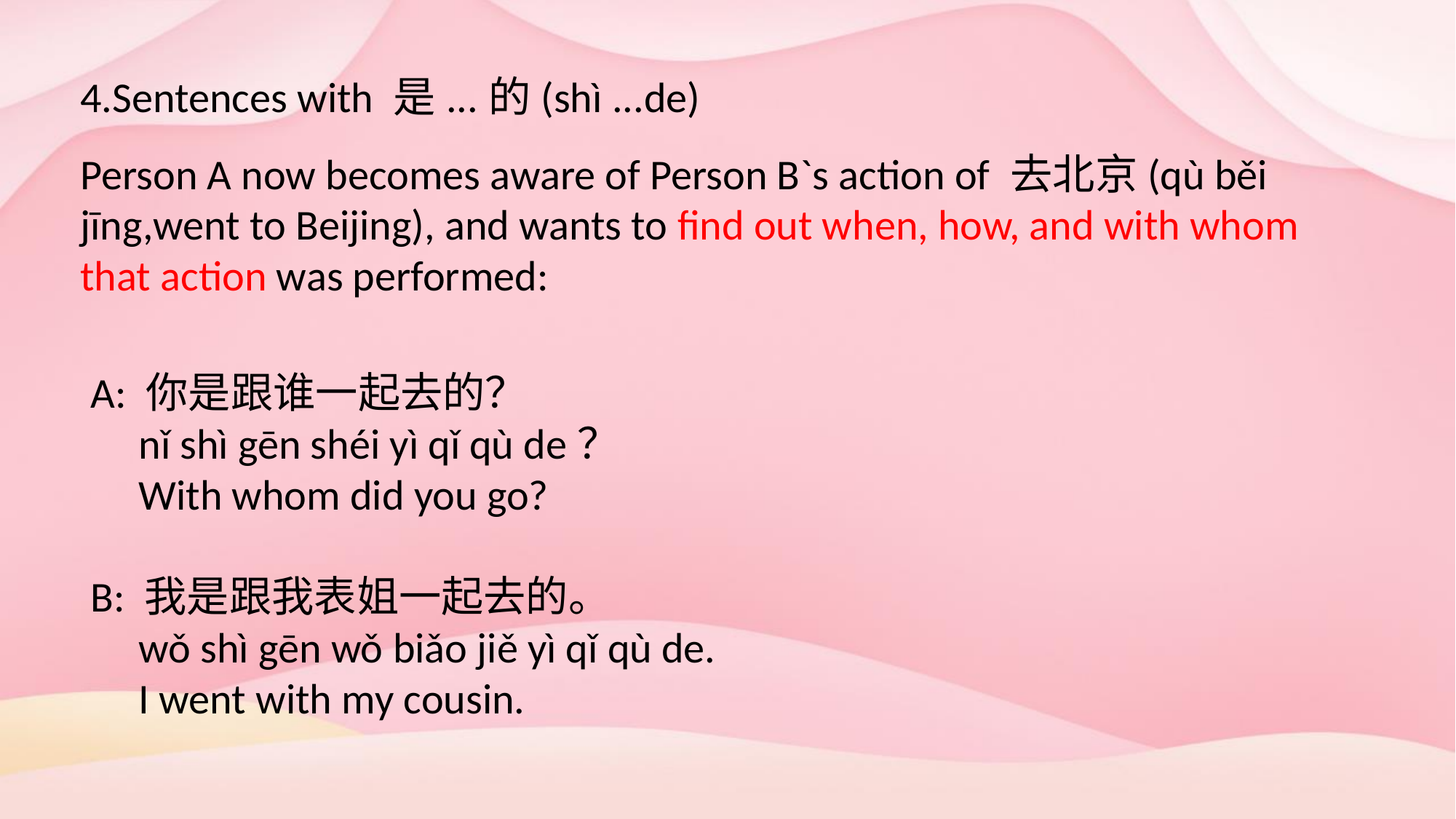

4.Sentences with 是...的(shì ...de)
Person A now becomes aware of Person B`s action of 去北京(qù běi jīng,went to Beijing), and wants to find out when, how, and with whom that action was performed:
A: 你是跟谁一起去的？
     nǐ shì gēn shéi yì qǐ qù de？
     With whom did you go?

B: 我是跟我表姐一起去的。
     wǒ shì gēn wǒ biǎo jiě yì qǐ qù de.
     I went with my cousin.